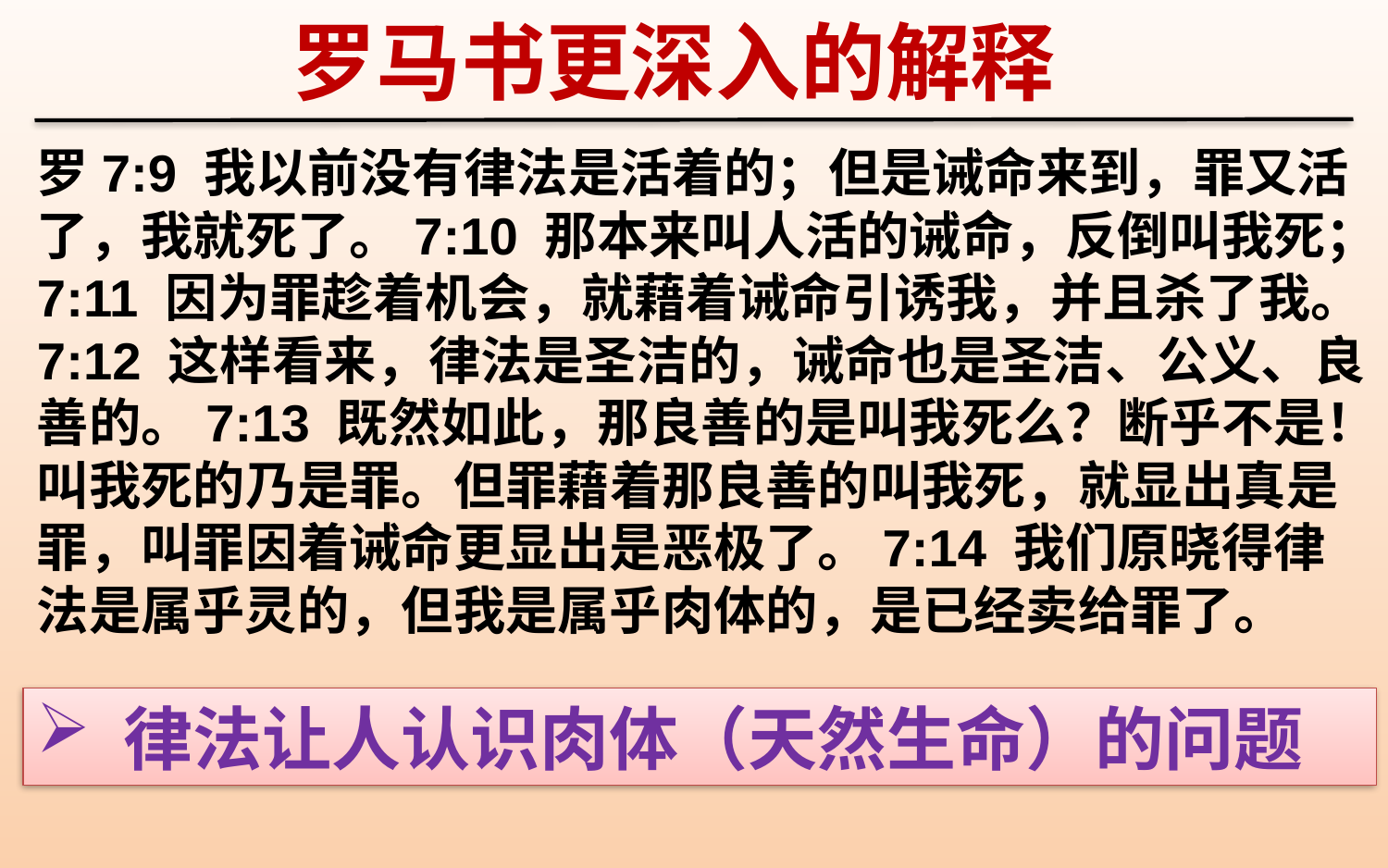

罗马书更深入的解释
罗7:9 我以前没有律法是活着的；但是诫命来到，罪又活了，我就死了。7:10 那本来叫人活的诫命，反倒叫我死；7:11 因为罪趁着机会，就藉着诫命引诱我，并且杀了我。7:12 这样看来，律法是圣洁的，诫命也是圣洁、公义、良善的。7:13 既然如此，那良善的是叫我死么？断乎不是！叫我死的乃是罪。但罪藉着那良善的叫我死，就显出真是罪，叫罪因着诫命更显出是恶极了。7:14 我们原晓得律法是属乎灵的，但我是属乎肉体的，是已经卖给罪了。
律法让人认识肉体（天然生命）的问题